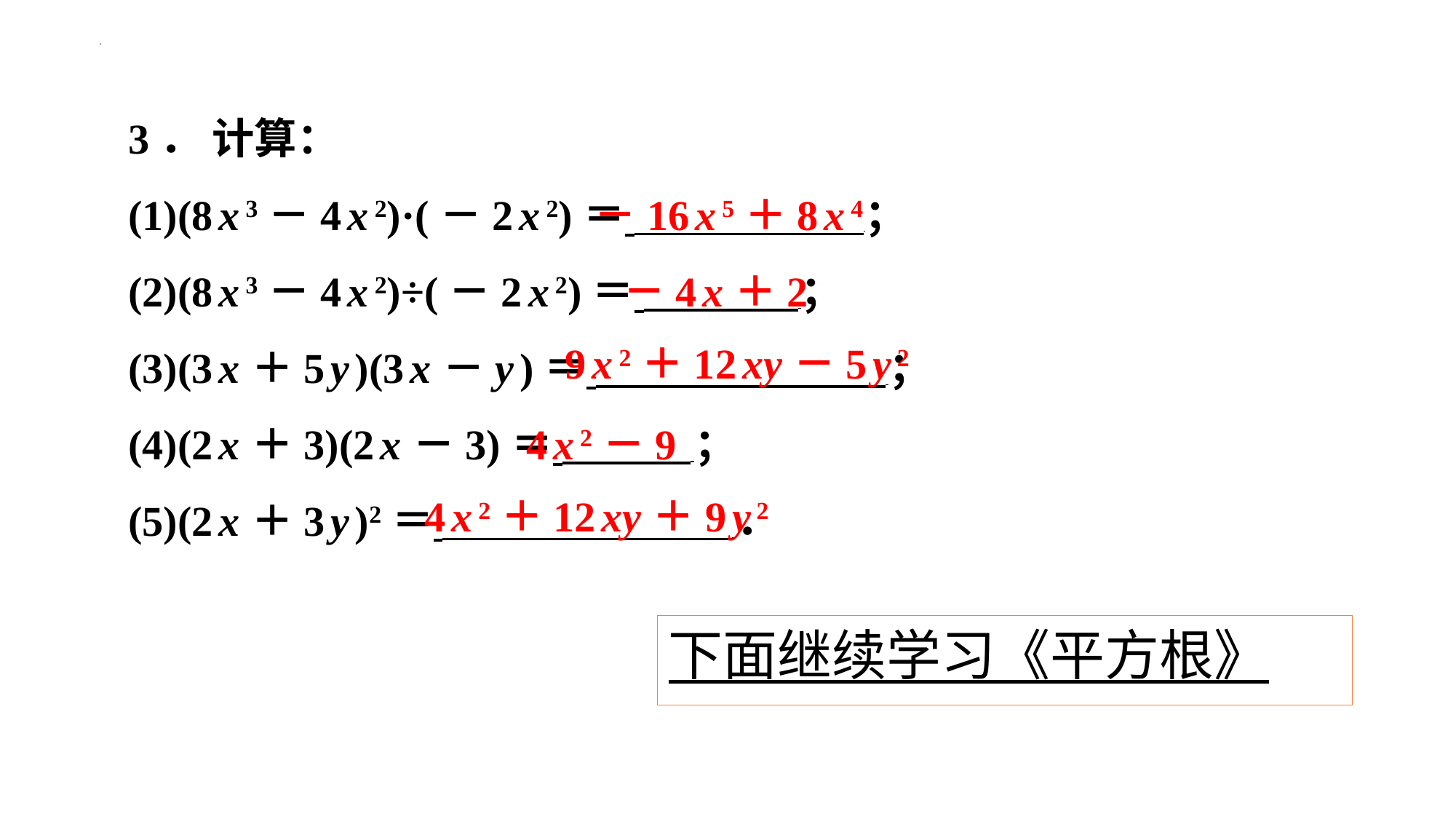

3． 计算：
(1)(8 x 3－4 x 2)·(－2 x 2)＝                                    ⁠；
(2)(8 x 3－4 x 2)÷(－2 x 2)＝                         ⁠；
(3)(3 x ＋5 y )(3 x － y )＝                                             ⁠；
(4)(2 x ＋3)(2 x －3)＝                     ⁠；
(5)(2 x ＋3 y )2＝                                             ⁠．
－16 x 5＋8 x 4
－4 x ＋2
9 x 2＋12 xy －5 y 2
4 x 2－9
4 x 2＋12 xy ＋9 y 2
下面继续学习《平方根》